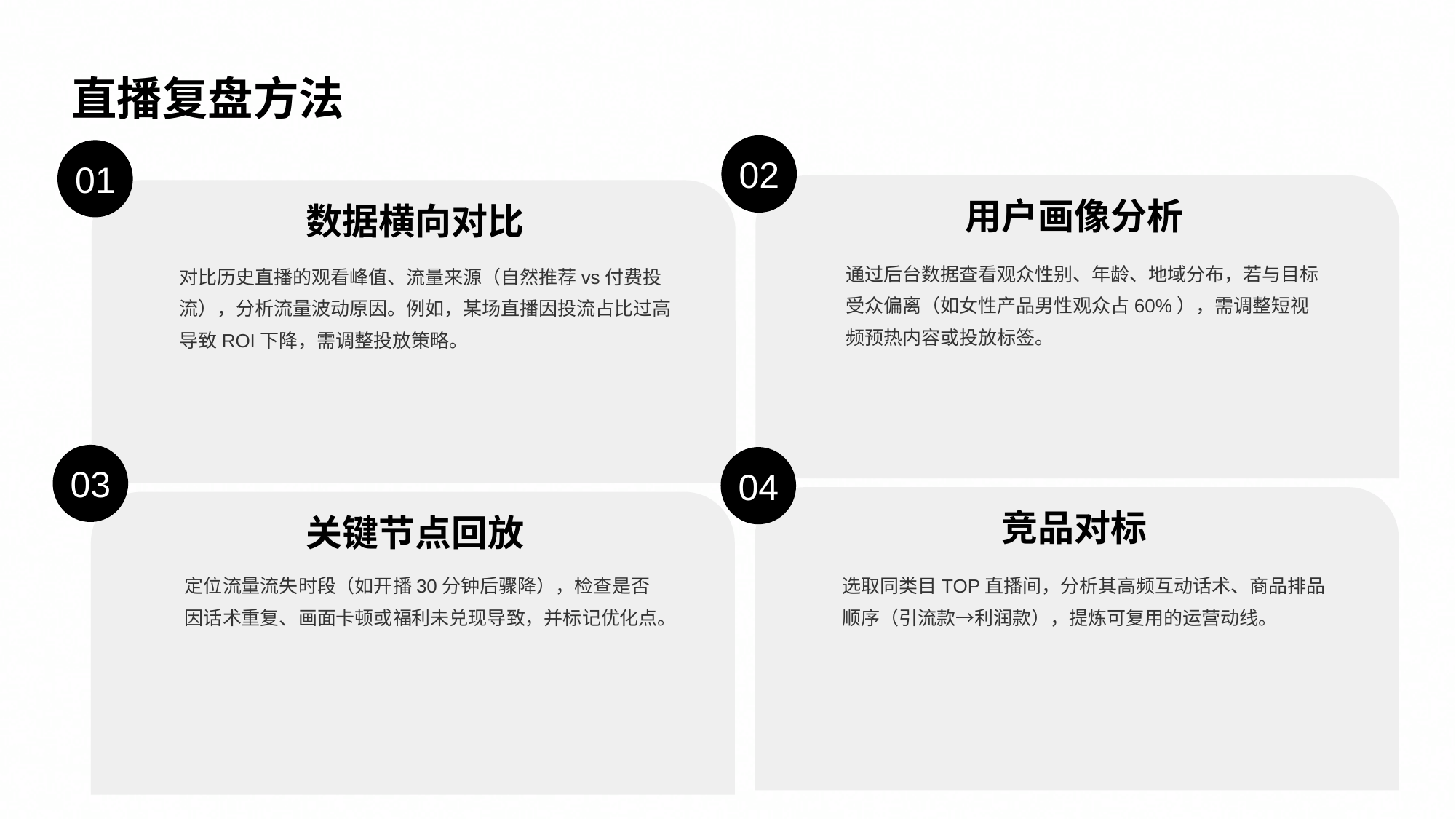

直播复盘方法

02
01

用户画像分析

数据横向对比
通过后台数据查看观众性别、年龄、地域分布，若与目标受众偏离（如女性产品男性观众占60%），需调整短视频预热内容或投放标签。
对比历史直播的观看峰值、流量来源（自然推荐vs付费投流），分析流量波动原因。例如，某场直播因投流占比过高导致ROI下降，需调整投放策略。

03
04

竞品对标

关键节点回放
定位流量流失时段（如开播30分钟后骤降），检查是否因话术重复、画面卡顿或福利未兑现导致，并标记优化点。
选取同类目TOP直播间，分析其高频互动话术、商品排品顺序（引流款→利润款），提炼可复用的运营动线。